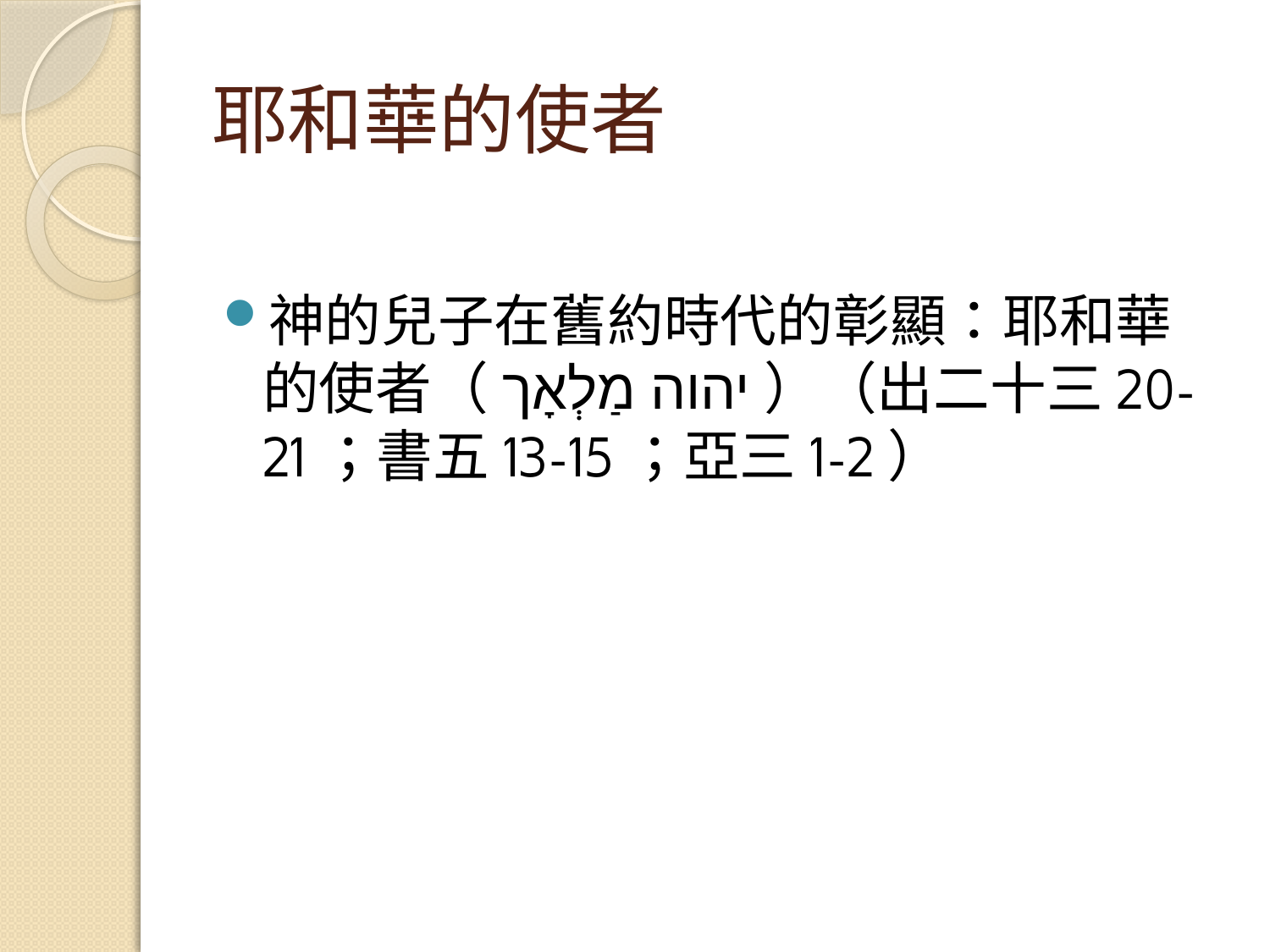

# 耶和華的使者

神的兒子在舊約時代的彰顯：耶和華的使者（יהוה מַלְאָך）（出二十三20-21；書五13-15；亞三1-2）